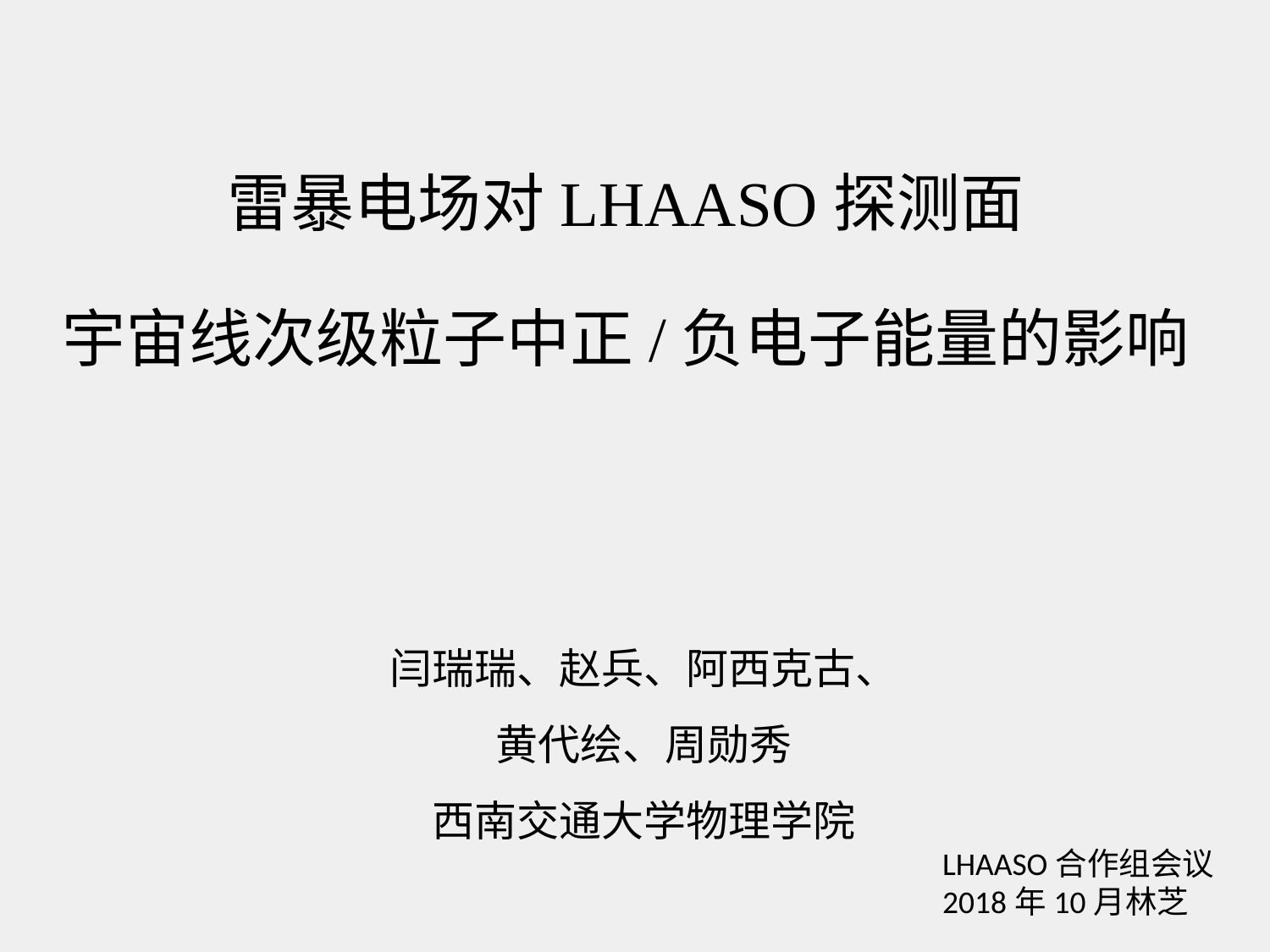

雷暴电场对LHAASO探测面
宇宙线次级粒子中正/负电子能量的影响
闫瑞瑞、赵兵、阿西克古、
黄代绘、周勋秀
西南交通大学物理学院
LHAASO合作组会议2018年10月林芝